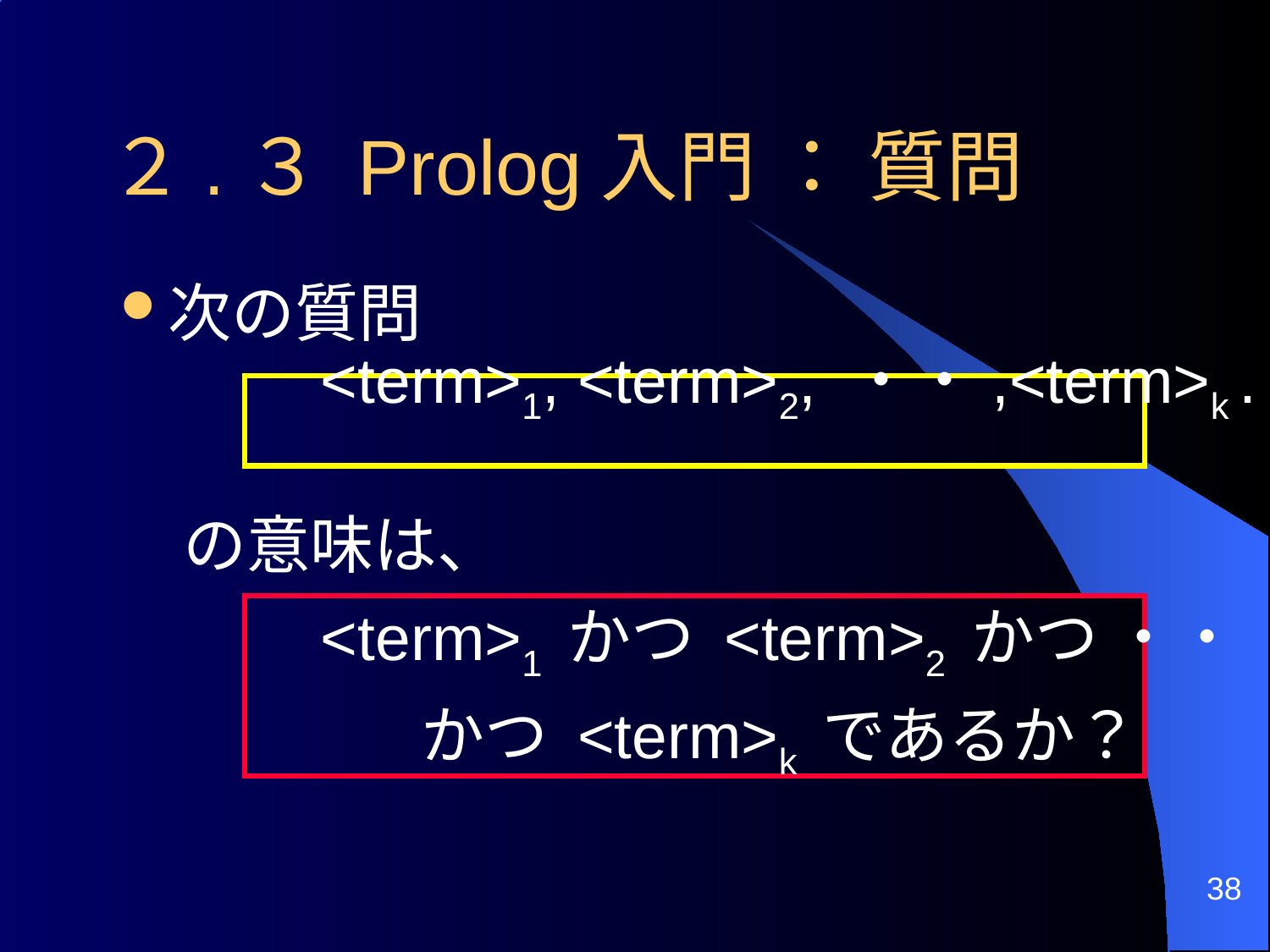

２.３ Prolog入門 ： 質問
次の質問

の意味は、
<term>1, <term>2, ・・,<term>k .

<term>1 かつ <term>2 かつ ・・
      かつ <term>k であるか？
38